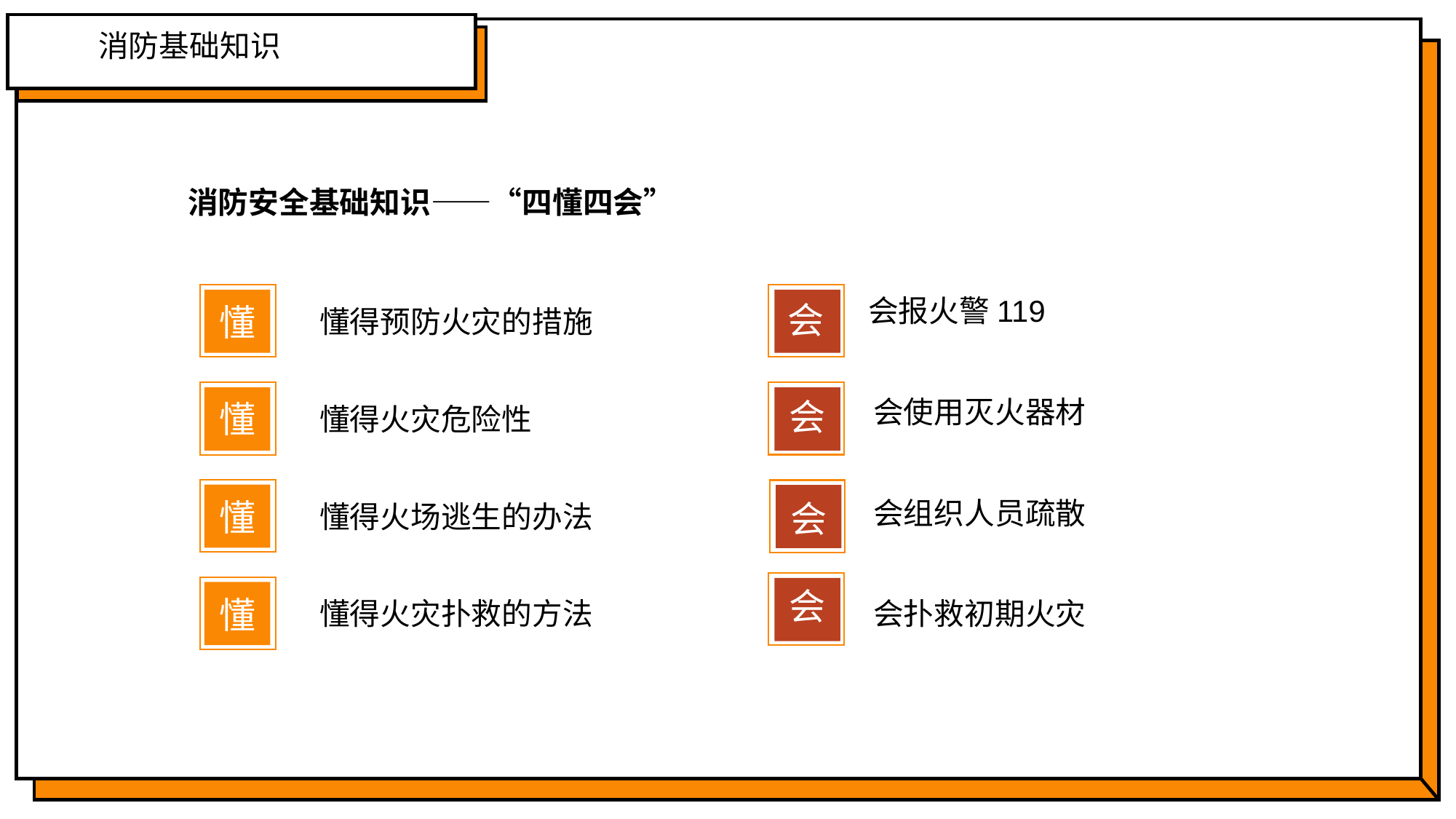

消防基础知识
消防安全基础知识——“四懂四会”

会
会报火警119
懂
懂得预防火灾的措施

会
懂
会使用灭火器材
懂得火灾危险性

懂
会
会组织人员疏散
懂得火场逃生的办法

会
懂
懂得火灾扑救的方法
会扑救初期火灾